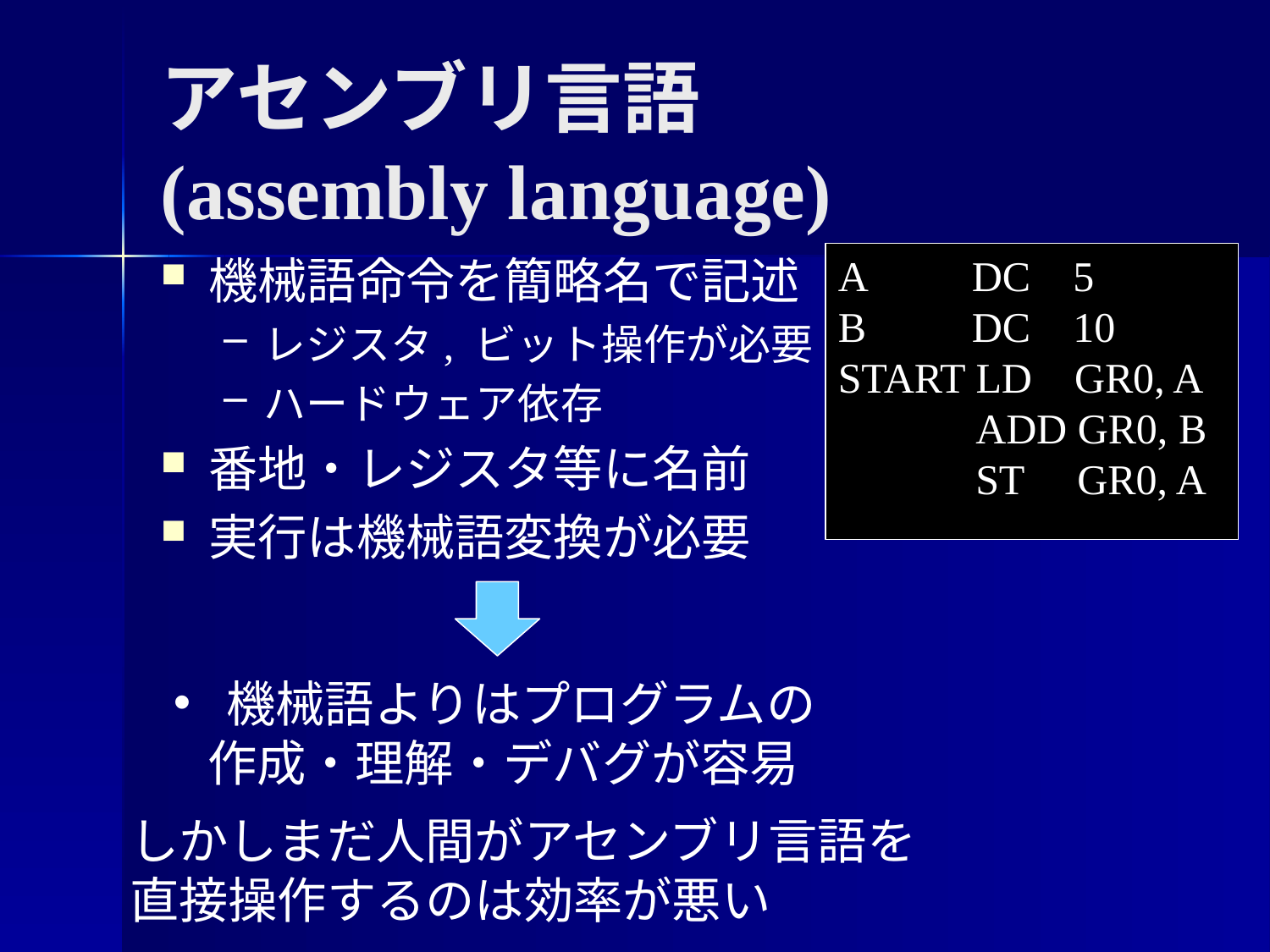

アセンブリ言語
(assembly language)
機械語命令を簡略名で記述
レジスタ, ビット操作が必要
ハードウェア依存
番地・レジスタ等に名前
実行は機械語変換が必要
A          DC    5
B          DC    10
START LD    GR0, A
             ADD GR0, B
             ST     GR0, A

 機械語よりはプログラムの
  作成・理解・デバグが容易
しかしまだ人間がアセンブリ言語を
直接操作するのは効率が悪い